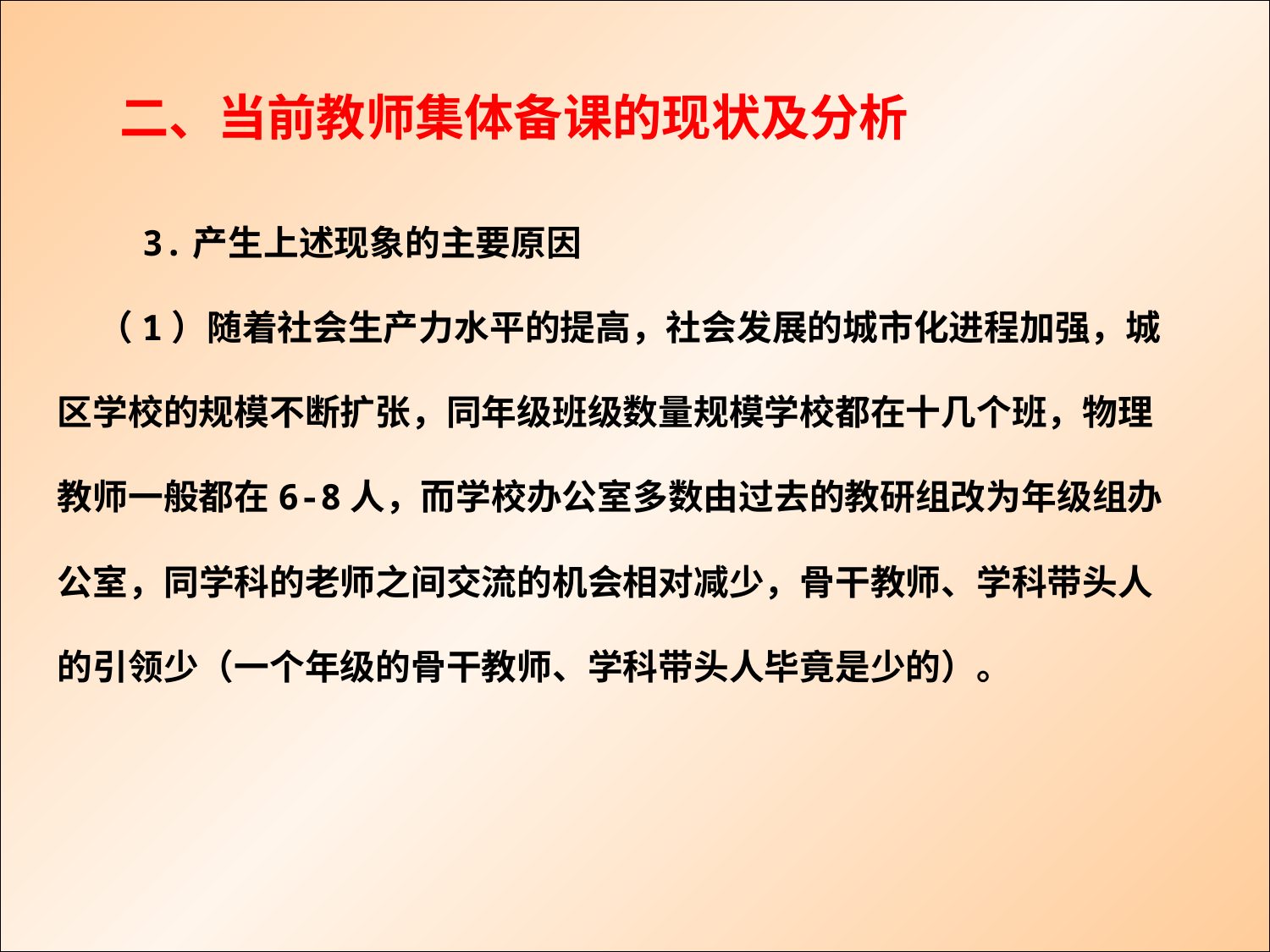

二、当前教师集体备课的现状及分析
    3.产生上述现象的主要原因
    （1）随着社会生产力水平的提高，社会发展的城市化进程加强，城区学校的规模不断扩张，同年级班级数量规模学校都在十几个班，物理教师一般都在6-8人，而学校办公室多数由过去的教研组改为年级组办公室，同学科的老师之间交流的机会相对减少，骨干教师、学科带头人的引领少（一个年级的骨干教师、学科带头人毕竟是少的）。